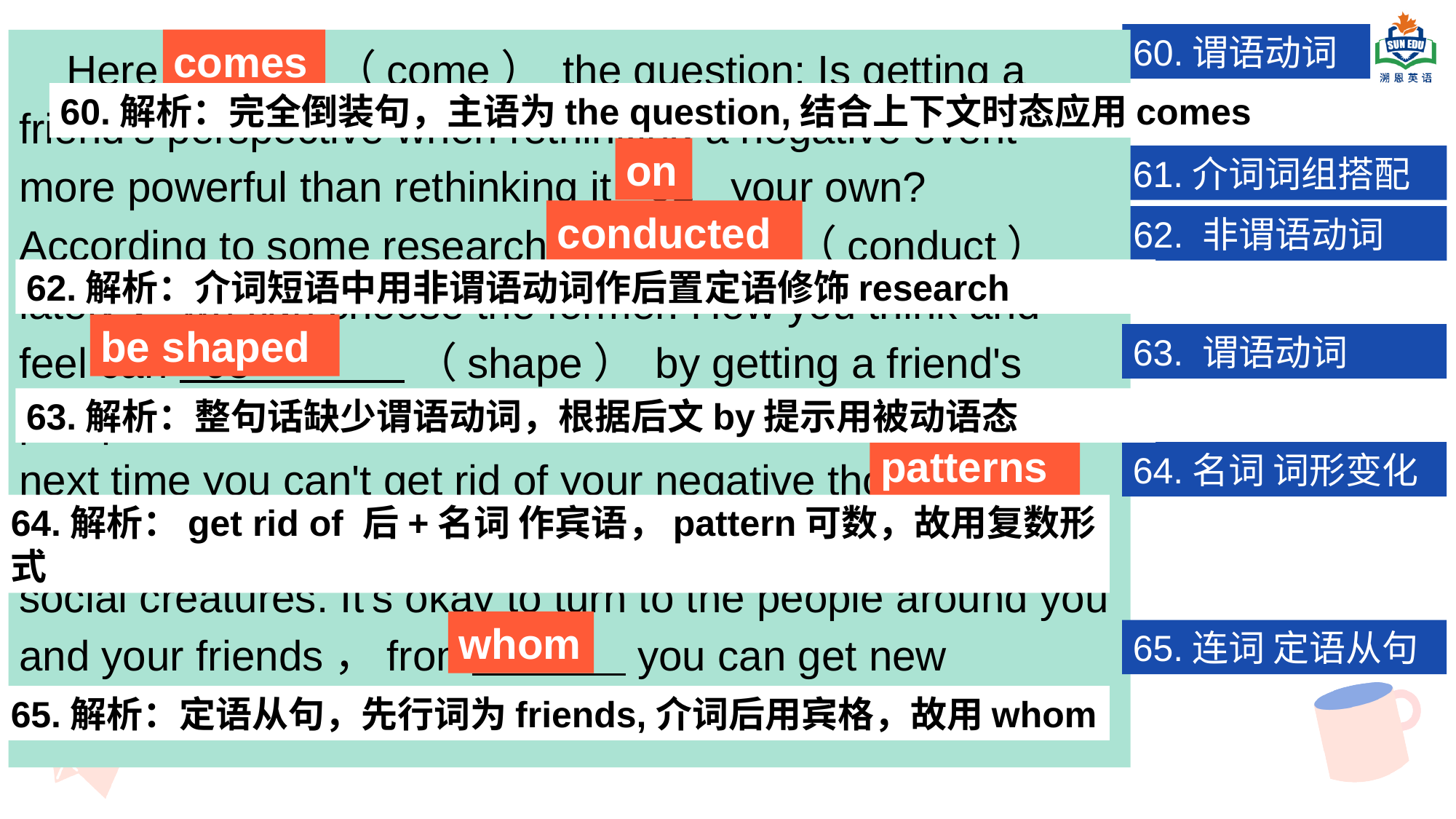

60.谓语动词
comes
    Here     60     （come） the question: Is getting a friend’s perspective when rethinking a negative event more powerful than rethinking it   61   your own? According to some research         62       （conduct） lately，we can choose the former. How you think and feel can   63             （shape） by getting a friend's perspective，both in the moment and over time. The next time you can't get rid of your negative thought   64   （pattern），remember that humans are fundamentally social creatures. It's okay to turn to the people around you and your friends，from    65      you can get new perspectives and some help.
60.解析：完全倒装句，主语为the question,结合上下文时态应用comes
on
61.介词词组搭配
conducted
62. 非谓语动词
62.解析：介词短语中用非谓语动词作后置定语修饰research
be shaped
63. 谓语动词
63.解析：整句话缺少谓语动词，根据后文by提示用被动语态
patterns
64.名词 词形变化
64.解析：get rid of 后+名词 作宾语，pattern可数，故用复数形式
whom
65.连词 定语从句
65.解析：定语从句，先行词为friends,介词后用宾格，故用whom